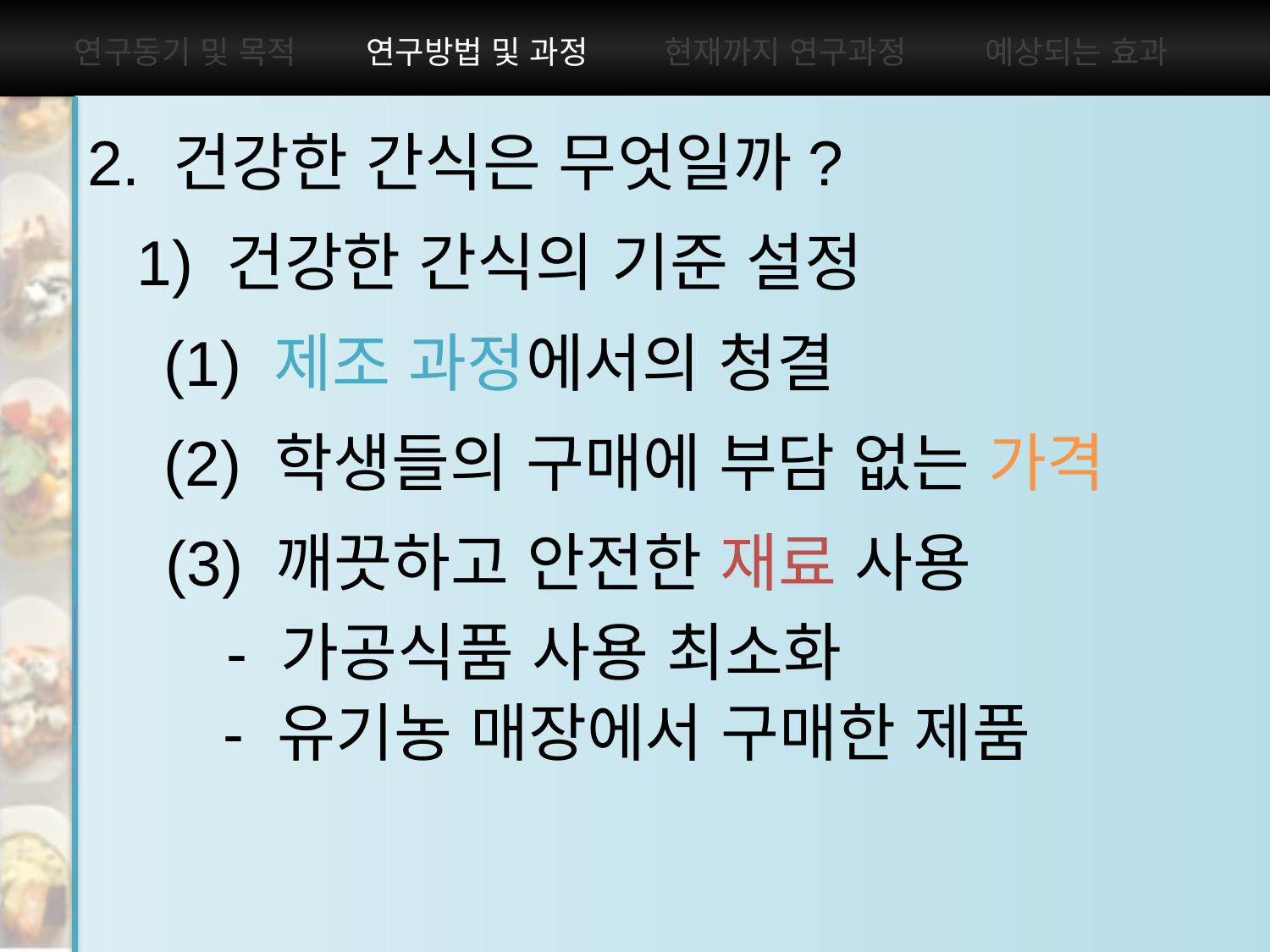

연구방법 및 과정

2. 건강한 간식은 무엇일까?
1) 건강한 간식의 기준 설정
(1) 제조 과정에서의 청결
Process
&Method
(2) 학생들의 구매에 부담 없는 가격
(3) 깨끗하고 안전한 재료 사용
- 가공식품 사용 최소화
- 유기농 매장에서 구매한 제품